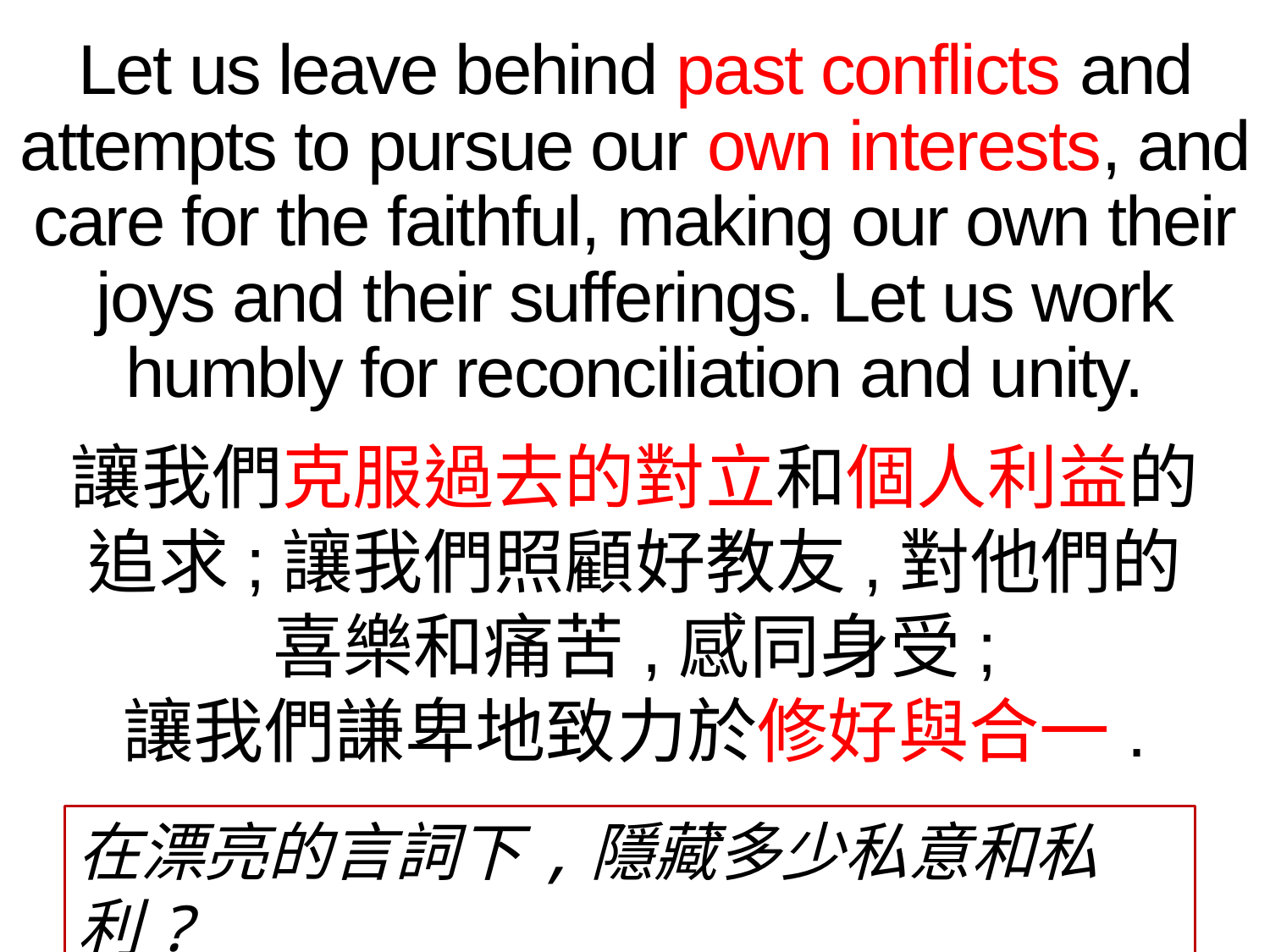

Let us leave behind past conflicts and attempts to pursue our own interests, and care for the faithful, making our own their joys and their sufferings. Let us work humbly for reconciliation and unity.
讓我們克服過去的對立和個人利益的
追求;讓我們照顧好教友,對他們的
喜樂和痛苦,感同身受;
讓我們謙卑地致力於修好與合一.
在漂亮的言詞下,隱藏多少私意和私利?